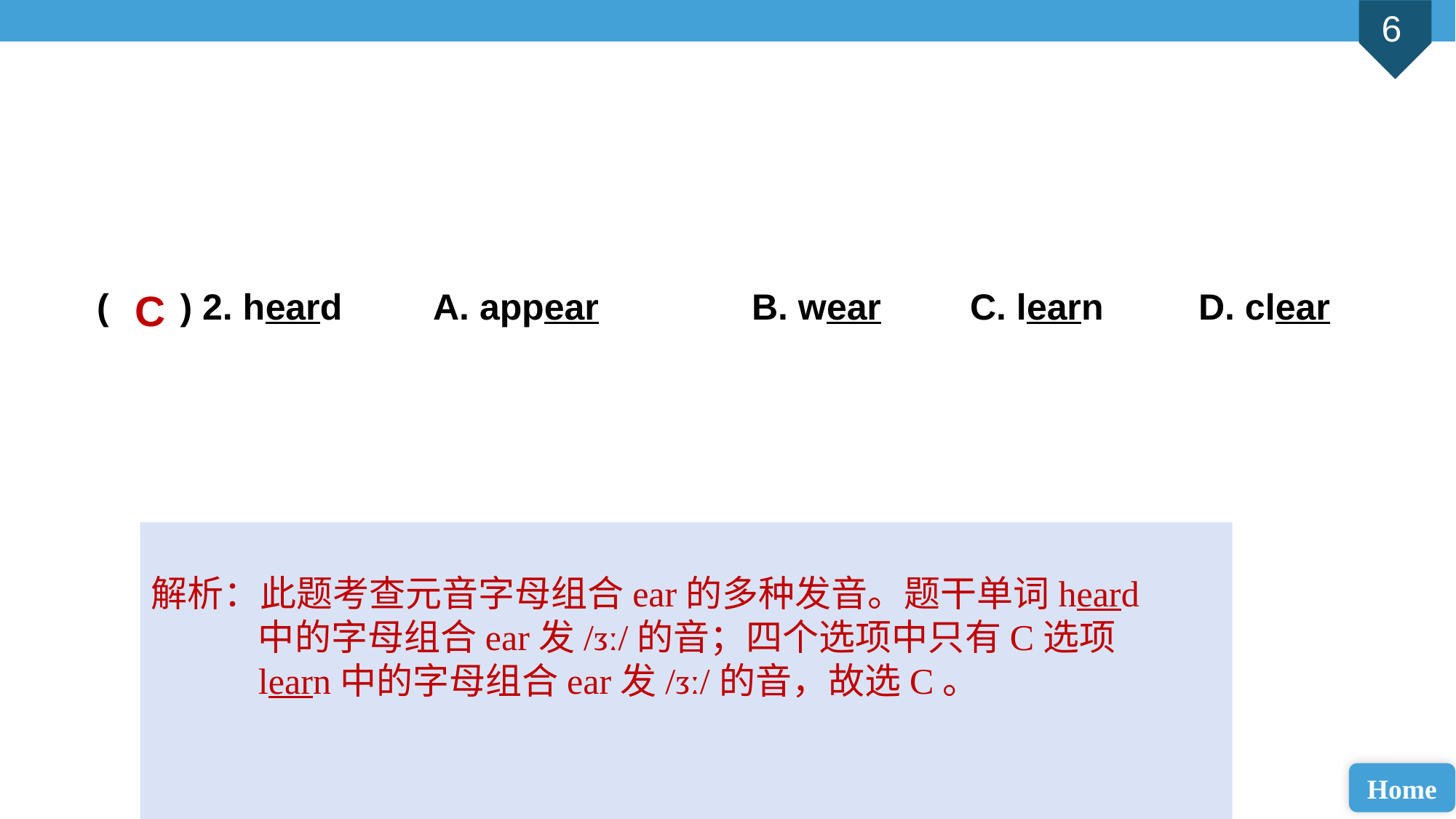

(       ) 2. heard	 A. appear 		B. wear 	C. learn	 D. clear
C

解析：此题考查元音字母组合ear的多种发音。题干单词heard中的字母组合ear发/ᴣː/的音；四个选项中只有C选项learn中的字母组合ear发/ᴣː/的音，故选C。